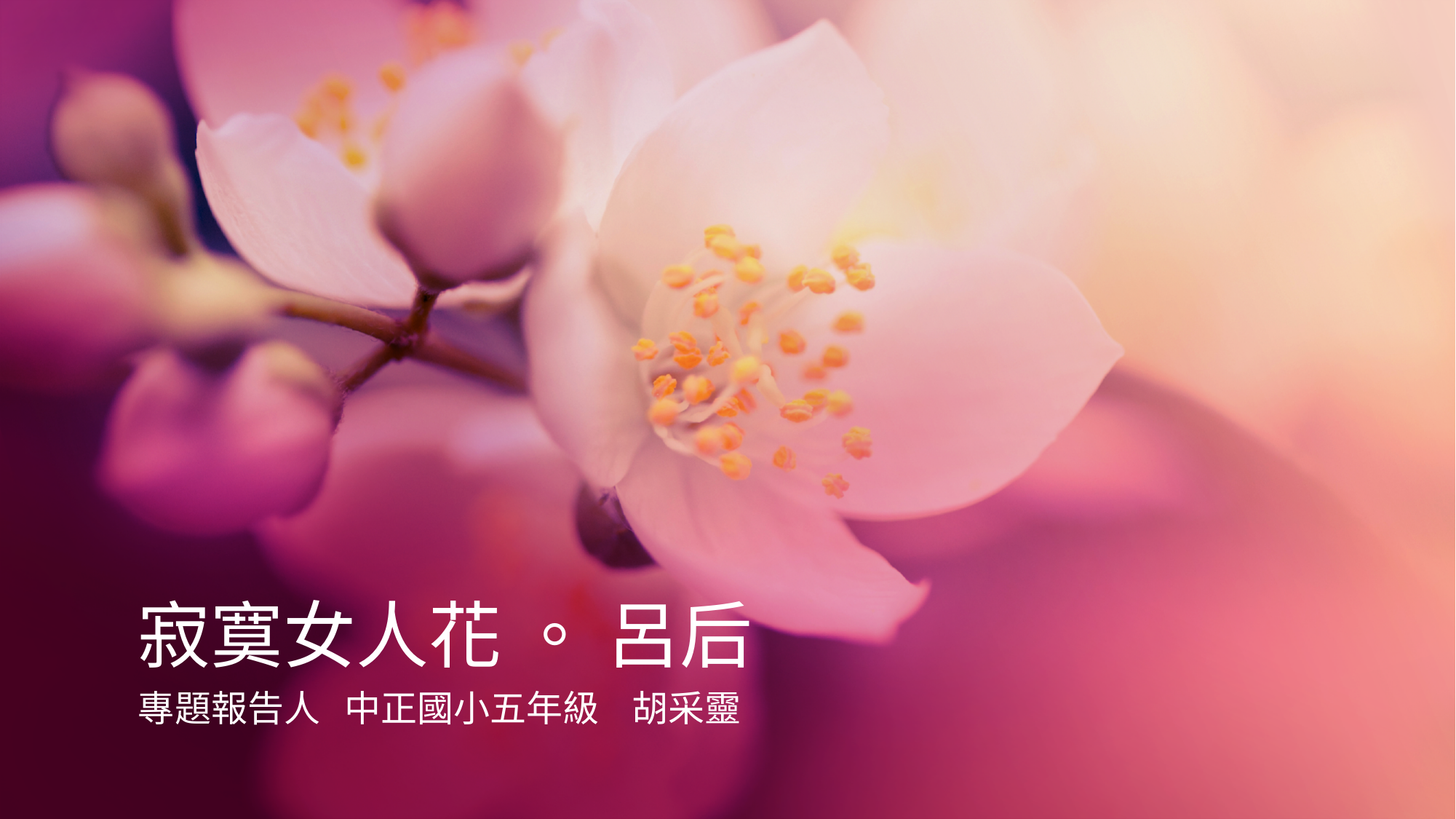

# 寂寞女人花 。 呂后
專題報告人   中正國小五年級    胡采靈